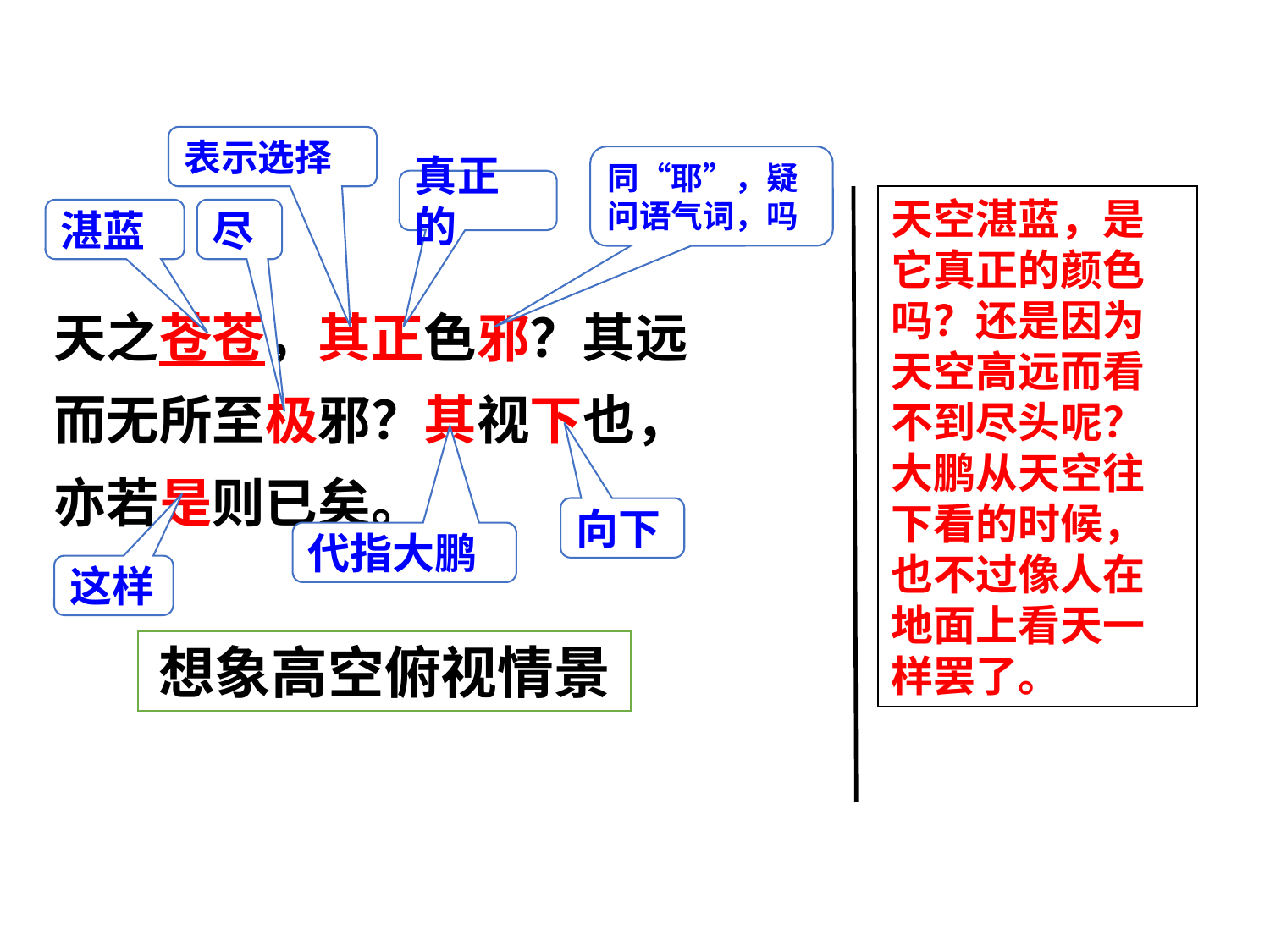

表示选择
同“耶”，疑问语气词，吗
真正的
天空湛蓝，是它真正的颜色吗？还是因为天空高远而看不到尽头呢？大鹏从天空往下看的时候，也不过像人在地面上看天一样罢了。
湛蓝
尽
状元成才路
状元成才路
天之苍苍，其正色邪？其远而无所至极邪？其视下也，亦若是则已矣。
状元成才路
状元成才路
状元成才路
状元成才路
状元成才路
状元成才路
状元成才路
状元成才路
状元成才路
状元成才路
状元成才路
状元成才路
状元成才路
状元成才路
状元成才路
状元成才路
状元成才路
状元成才路
状元成才路
状元成才路
状元成才路
状元成才路
状元成才路
状元成才路
状元成才路
状元成才路
状元成才路
状元成才路
状元成才路
状元成才路
状元成才路
状元成才路
状元成才路
状元成才路
状元成才路
状元成才路
状元成才路
状元成才路
状元成才路
状元成才路
状元成才路
状元成才路
状元成才路
状元成才路
状元成才路
状元成才路
状元成才路
状元成才路
状元成才路
状元成才路
状元成才路
状元成才路
状元成才路
状元成才路
向下
状元成才路
状元成才路
状元成才路
状元成才路
状元成才路
状元成才路
状元成才路
代指大鹏
状元成才路
状元成才路
状元成才路
状元成才路
状元成才路
状元成才路
这样
状元成才路
状元成才路
状元成才路
状元成才路
状元成才路
状元成才路
状元成才路
状元成才路
状元成才路
状元成才路
状元成才路
状元成才路
状元成才路
状元成才路
状元成才路
状元成才路
状元成才路
状元成才路
状元成才路
状元成才路
状元成才路
状元成才路
想象高空俯视情景
状元成才路
状元成才路
状元成才路
状元成才路
状元成才路
状元成才路
状元成才路
状元成才路
状元成才路